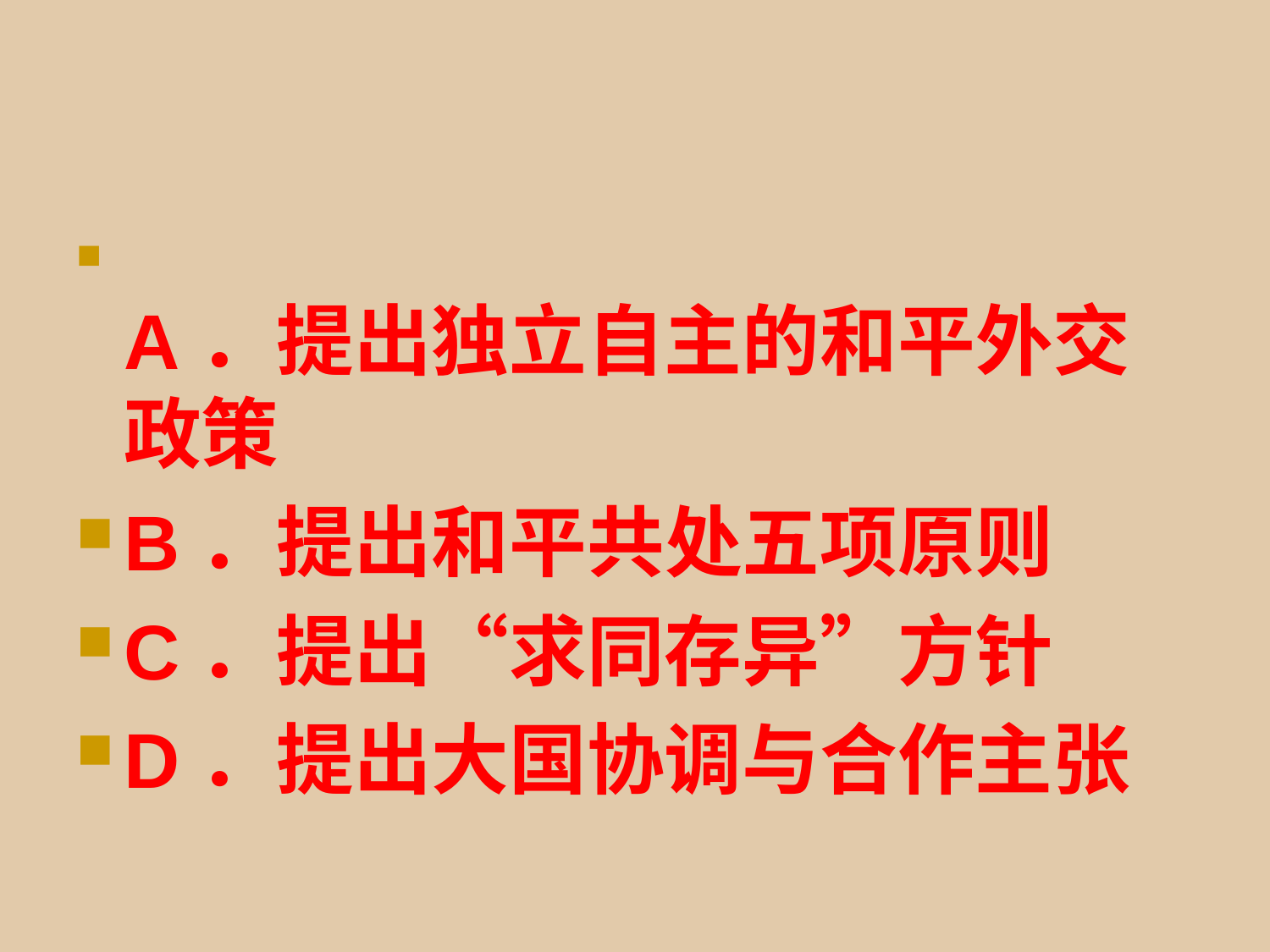

#
A．提出独立自主的和平外交政策
B．提出和平共处五项原则
C．提出“求同存异”方针
D．提出大国协调与合作主张